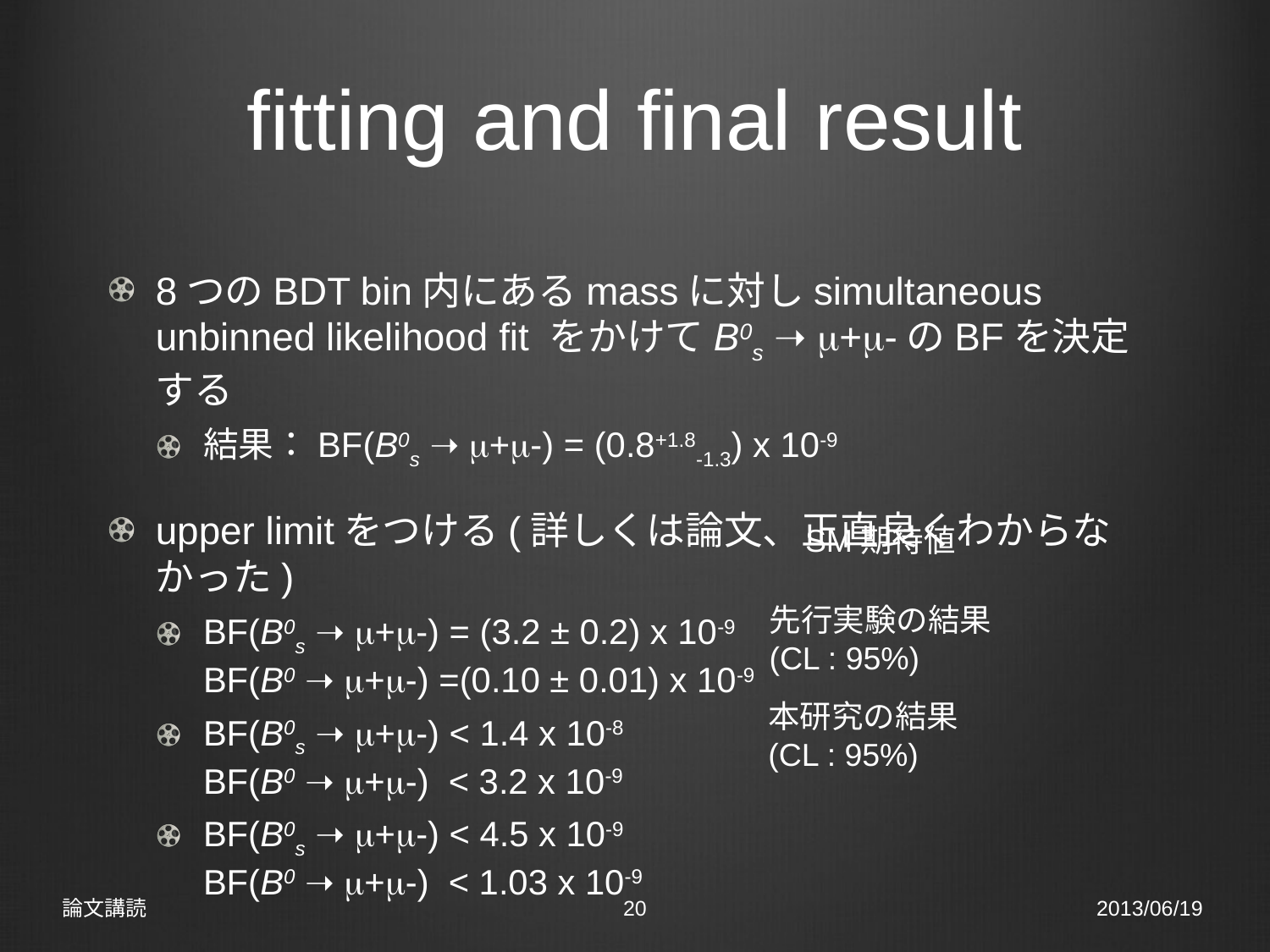

# fitting and final result
8つのBDT bin内にあるmassに対しsimultaneous unbinned likelihood fit をかけてB0s ➝ μ+μ-のBFを決定する
結果：BF(B0s ➝ μ+μ-) = (0.8+1.8-1.3) x 10-9
upper limitをつける(詳しくは論文、正直良くわからなかった)
BF(B0s ➝ μ+μ-) = (3.2 ± 0.2) x 10-9
BF(B0 ➝ μ+μ-) =(0.10 ± 0.01) x 10-9
BF(B0s ➝ μ+μ-) < 1.4 x 10-8
BF(B0 ➝ μ+μ-)  < 3.2 x 10-9
BF(B0s ➝ μ+μ-) < 4.5 x 10-9
BF(B0 ➝ μ+μ-)  < 1.03 x 10-9

SM期待値
先行実験の結果
(CL : 95%)
本研究の結果
(CL : 95%)
論文講読
20
2013/06/19